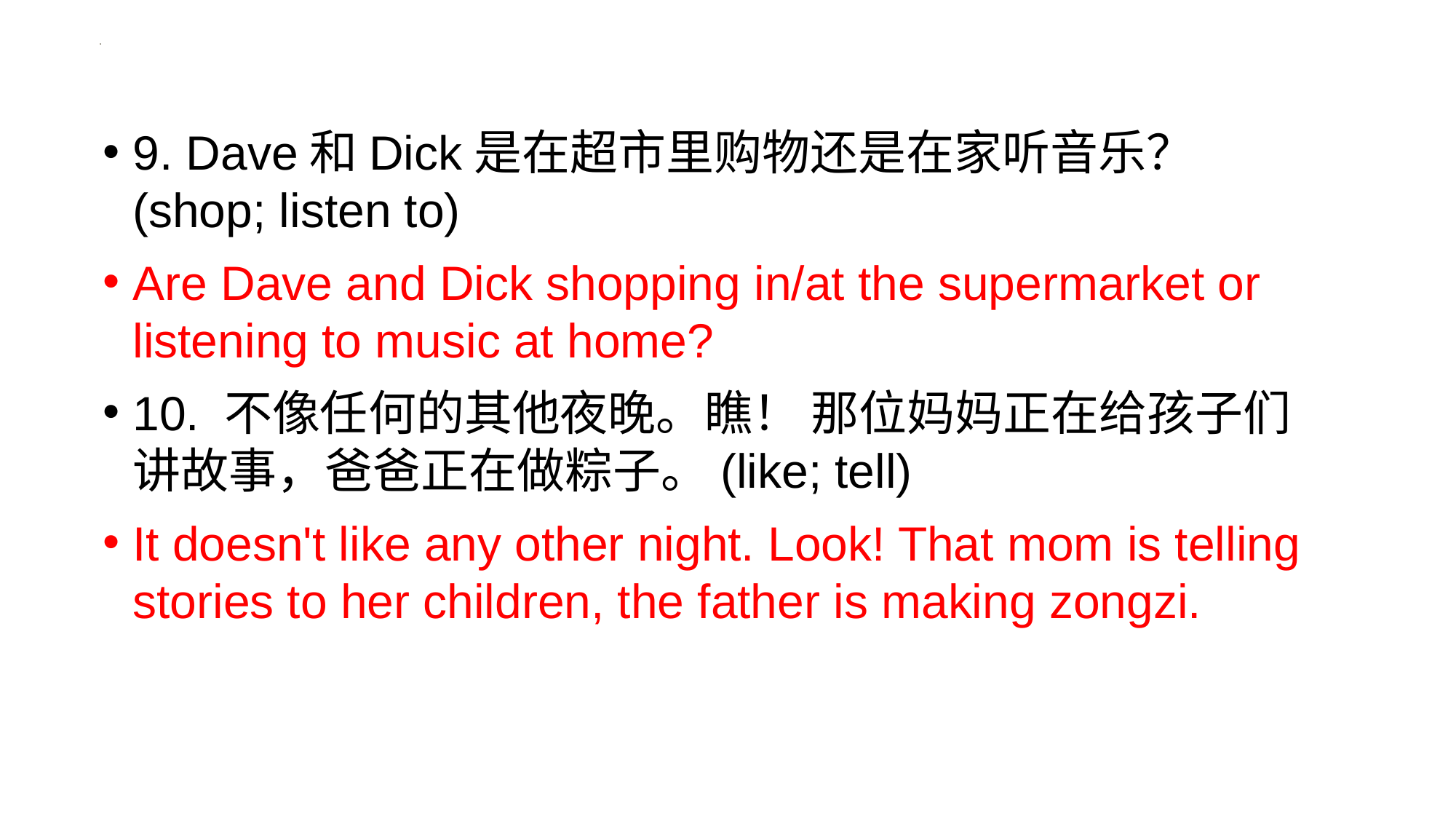

9. Dave和Dick是在超市里购物还是在家听音乐？(shop; listen to)
Are Dave and Dick shopping in/at the supermarket or listening to music at home?
10. 不像任何的其他夜晚。瞧！ 那位妈妈正在给孩子们讲故事，爸爸正在做粽子。(like; tell)
It doesn't like any other night. Look! That mom is telling stories to her children, the father is making zongzi.